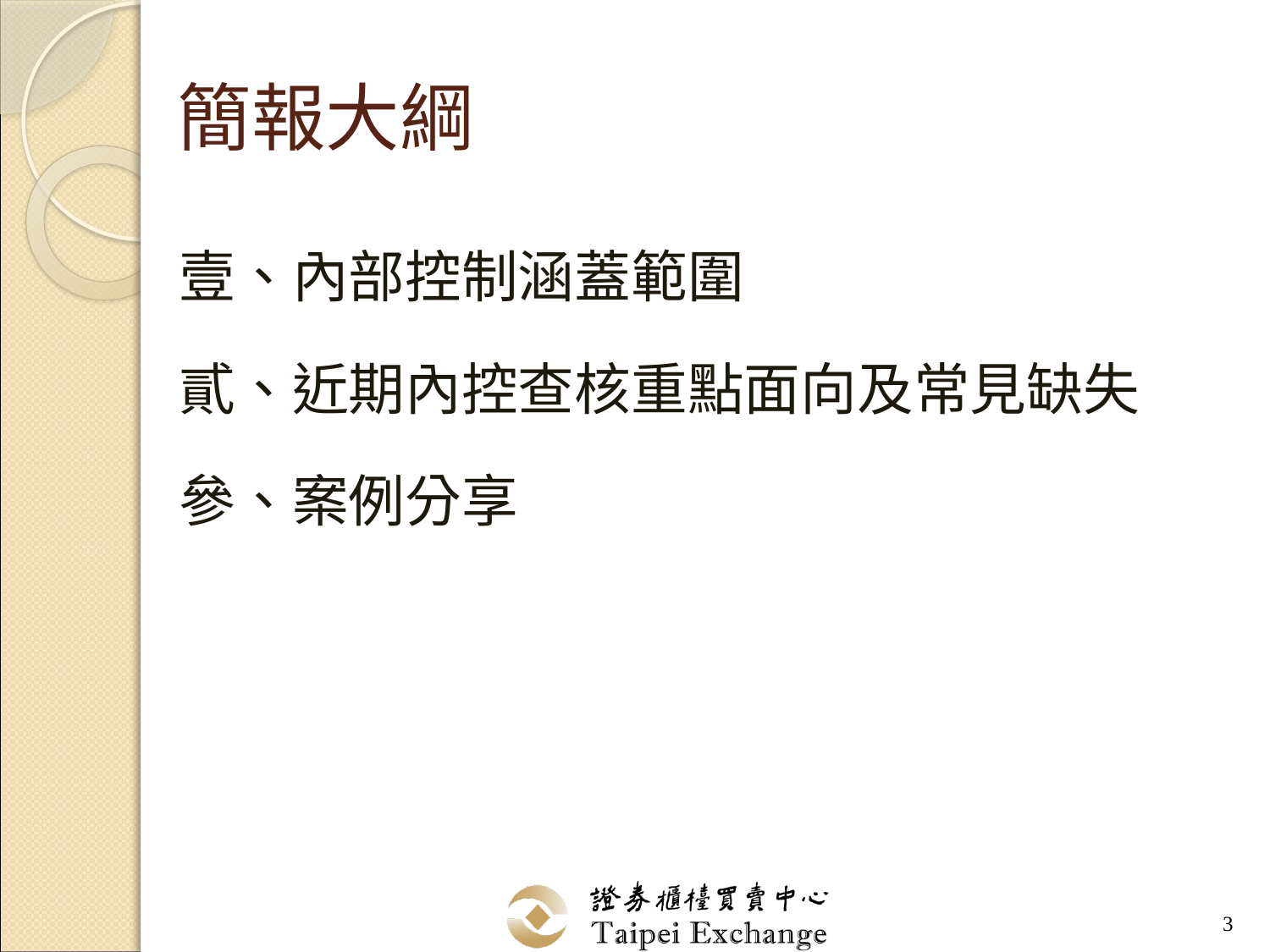

# 簡報大綱
壹、內部控制涵蓋範圍
貳、近期內控查核重點面向及常見缺失
參、案例分享

3